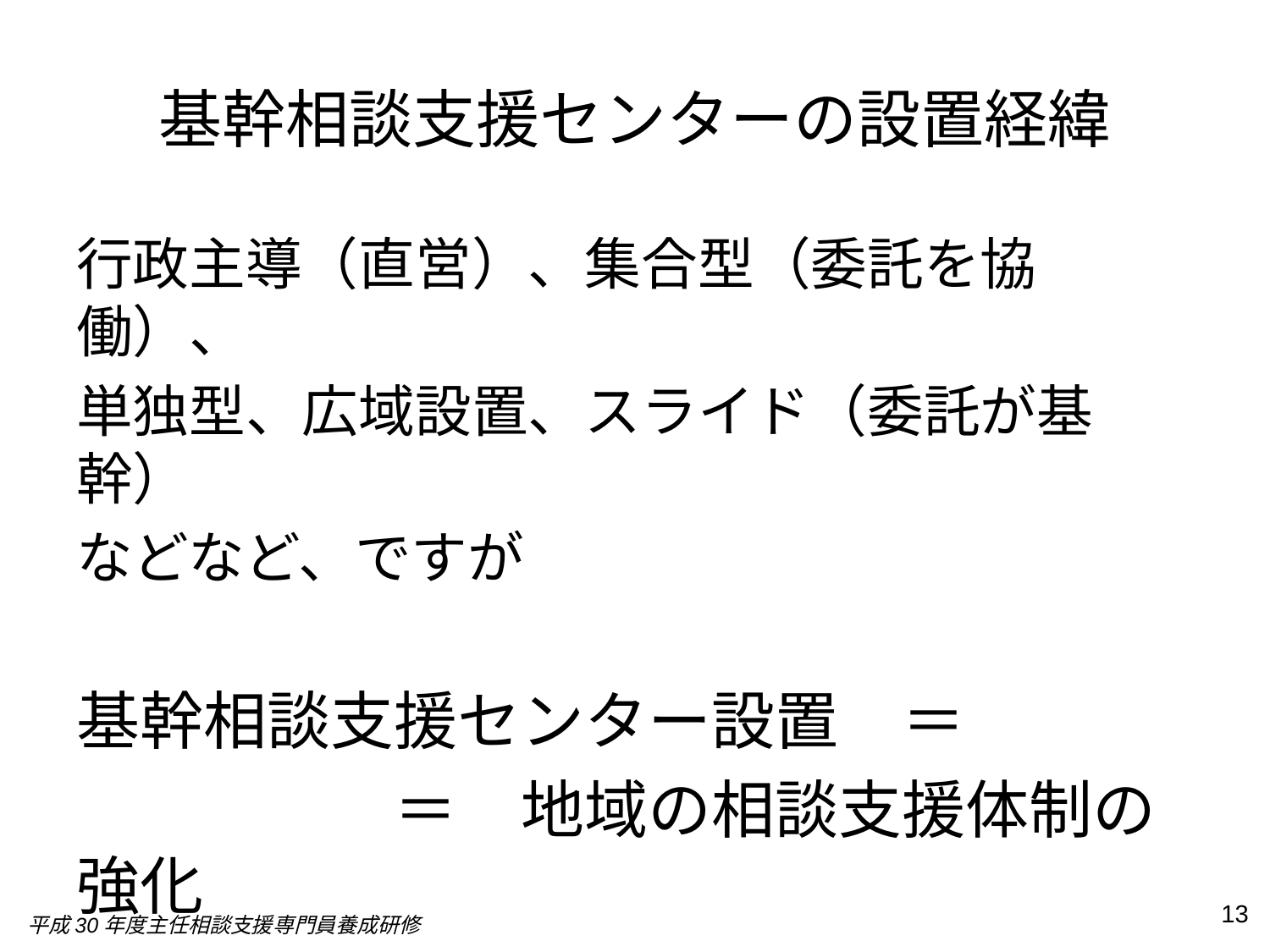

# 基幹相談支援センターの設置経緯
行政主導（直営）、集合型（委託を協働）、
単独型、広域設置、スライド（委託が基幹）
などなど、ですが

基幹相談支援センター設置　＝
　　　　　＝　地域の相談支援体制の強化

13
平成30年度主任相談支援専門員養成研修